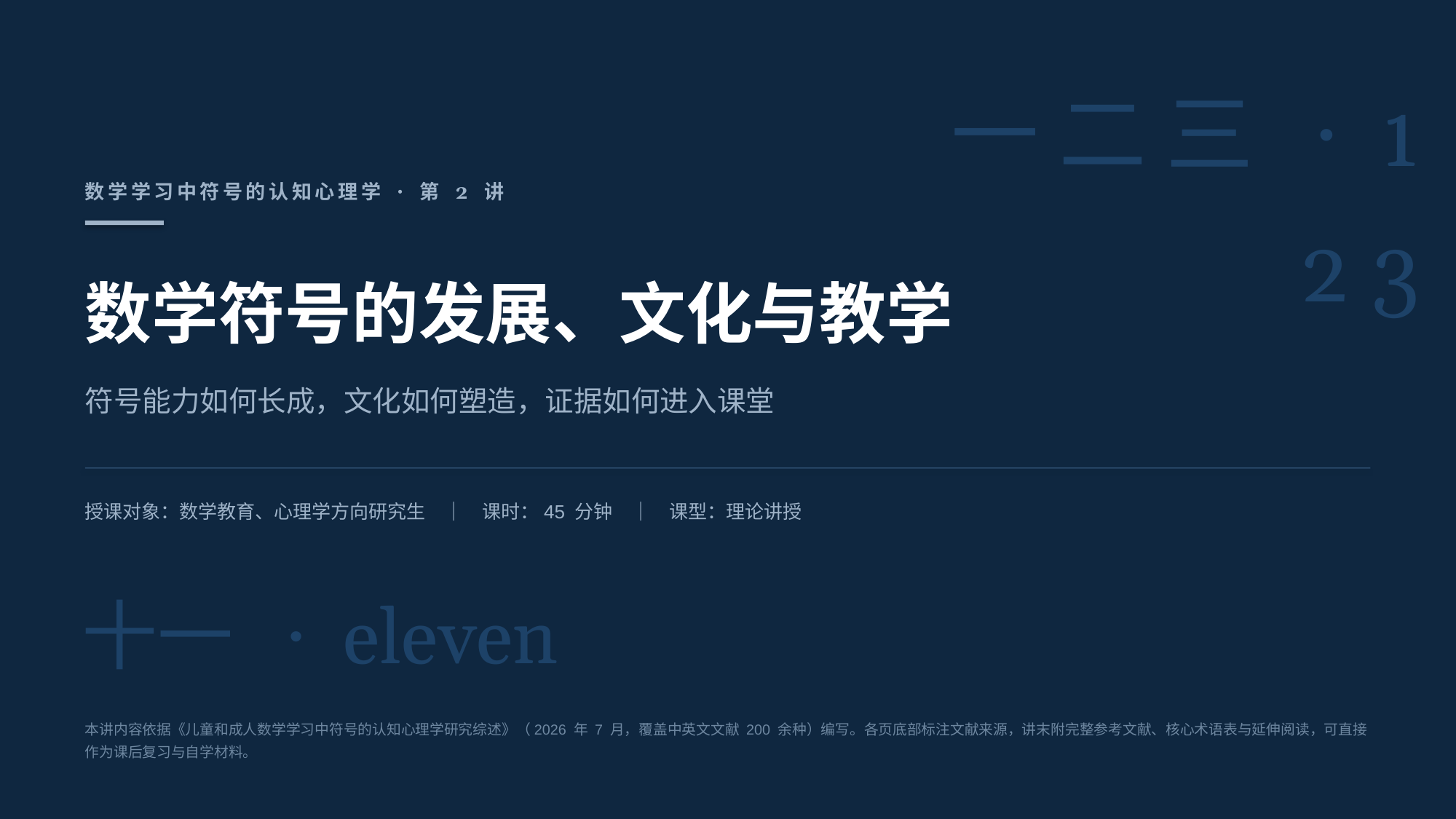

一 二 三  ·  1 2 3
数学学习中符号的认知心理学 · 第 2 讲

数学符号的发展、文化与教学
符号能力如何长成，文化如何塑造，证据如何进入课堂

授课对象：数学教育、心理学方向研究生　｜　课时：45 分钟　｜　课型：理论讲授
十一  ·  eleven
本讲内容依据《儿童和成人数学学习中符号的认知心理学研究综述》（2026 年 7 月，覆盖中英文文献 200 余种）编写。各页底部标注文献来源，讲末附完整参考文献、核心术语表与延伸阅读，可直接作为课后复习与自学材料。